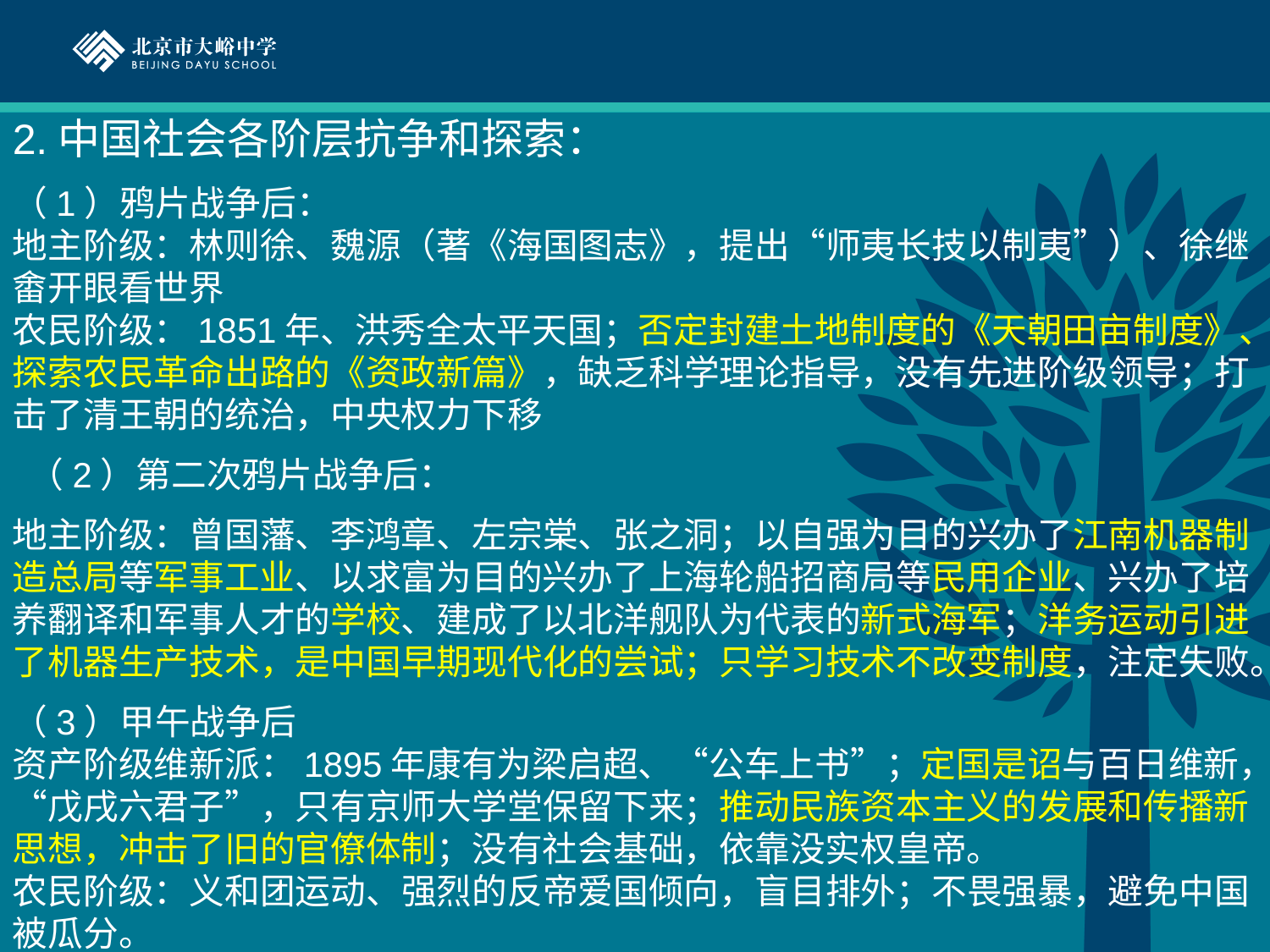

2.中国社会各阶层抗争和探索：
（1）鸦片战争后：
地主阶级：林则徐、魏源（著《海国图志》，提出“师夷长技以制夷”）、徐继畬开眼看世界
农民阶级：1851年、洪秀全太平天国；否定封建土地制度的《天朝田亩制度》、探索农民革命出路的《资政新篇》，缺乏科学理论指导，没有先进阶级领导；打击了清王朝的统治，中央权力下移
 （2）第二次鸦片战争后：
地主阶级：曾国藩、李鸿章、左宗棠、张之洞；以自强为目的兴办了江南机器制造总局等军事工业、以求富为目的兴办了上海轮船招商局等民用企业、兴办了培养翻译和军事人才的学校、建成了以北洋舰队为代表的新式海军；洋务运动引进了机器生产技术，是中国早期现代化的尝试；只学习技术不改变制度，注定失败。
（3）甲午战争后
资产阶级维新派：1895年康有为梁启超、“公车上书”；定国是诏与百日维新，“戊戌六君子”，只有京师大学堂保留下来；推动民族资本主义的发展和传播新思想，冲击了旧的官僚体制；没有社会基础，依靠没实权皇帝。
农民阶级：义和团运动、强烈的反帝爱国倾向，盲目排外；不畏强暴，避免中国被瓜分。